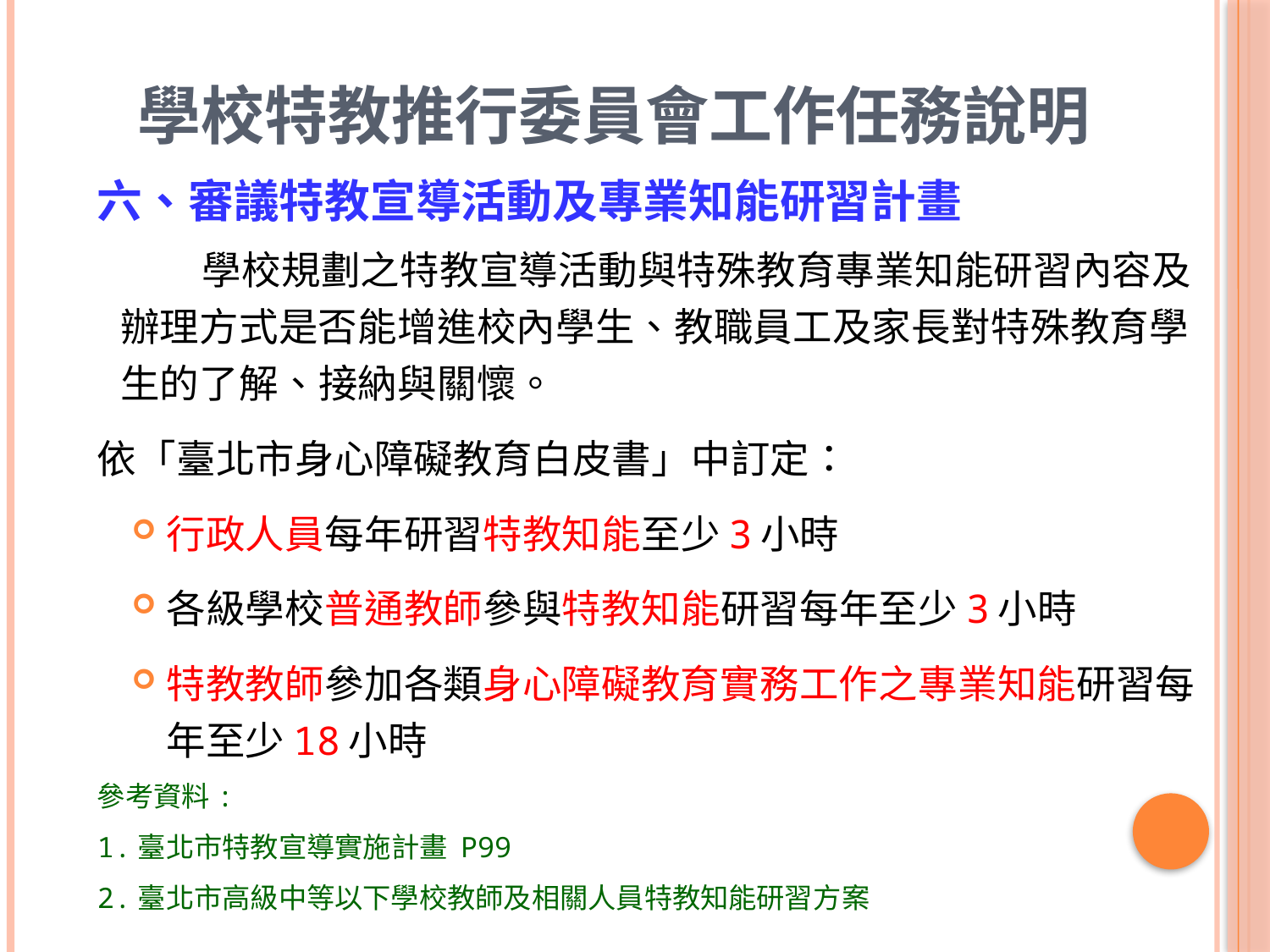

# 學校特教推行委員會工作任務說明
六、審議特教宣導活動及專業知能研習計畫
學校規劃之特教宣導活動與特殊教育專業知能研習內容及辦理方式是否能增進校內學生、教職員工及家長對特殊教育學生的了解、接納與關懷。
依「臺北市身心障礙教育白皮書」中訂定：
行政人員每年研習特教知能至少3小時
各級學校普通教師參與特教知能研習每年至少3小時
特教教師參加各類身心障礙教育實務工作之專業知能研習每年至少18小時
參考資料:
1.臺北市特教宣導實施計畫 P99
2.臺北市高級中等以下學校教師及相關人員特教知能研習方案